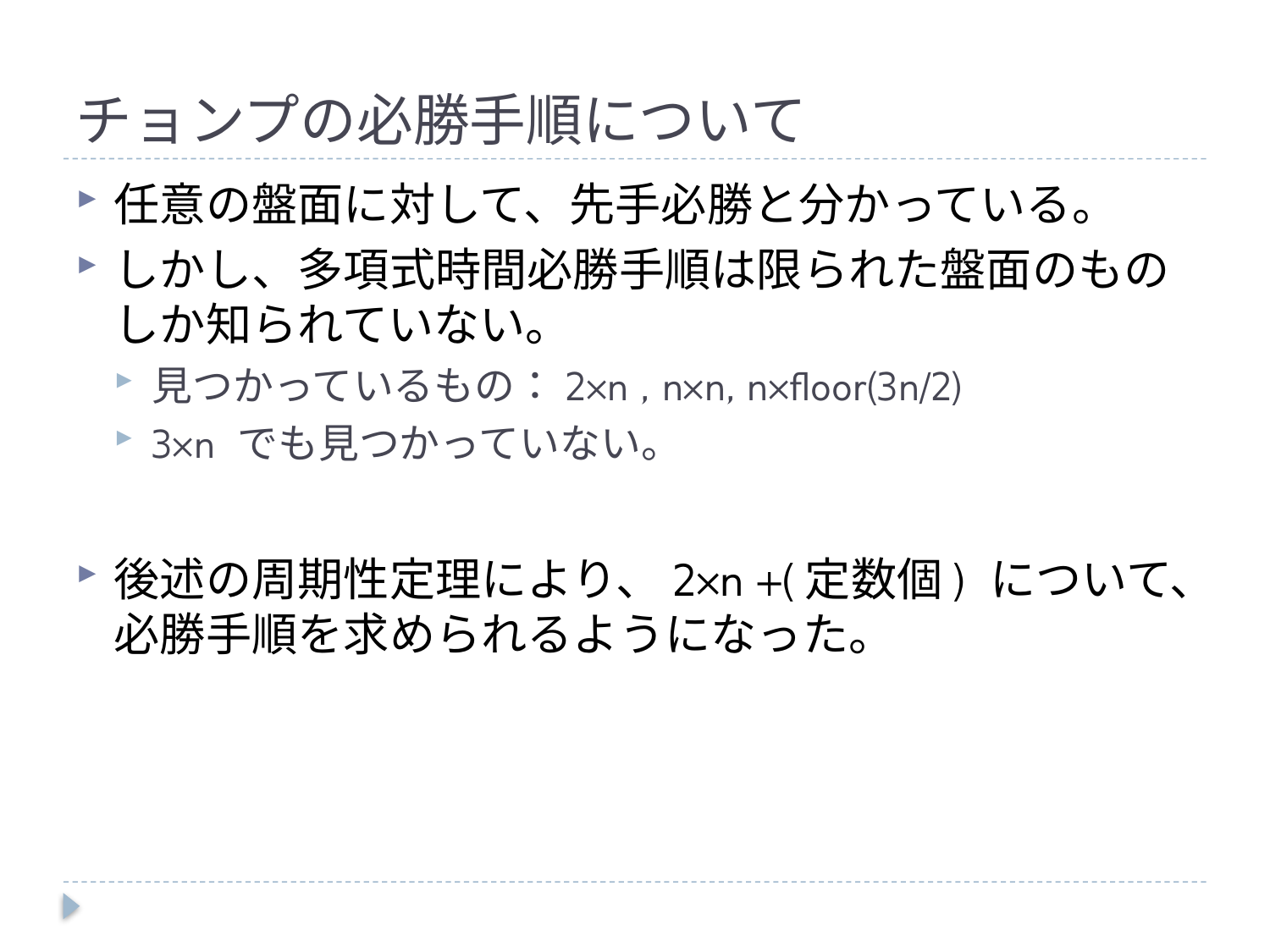

# チョンプの必勝手順について
任意の盤面に対して、先手必勝と分かっている。
しかし、多項式時間必勝手順は限られた盤面のものしか知られていない。
見つかっているもの：2×n , n×n, n×floor(3n/2)
3×n でも見つかっていない。

後述の周期性定理により、2×n +(定数個) について、必勝手順を求められるようになった。